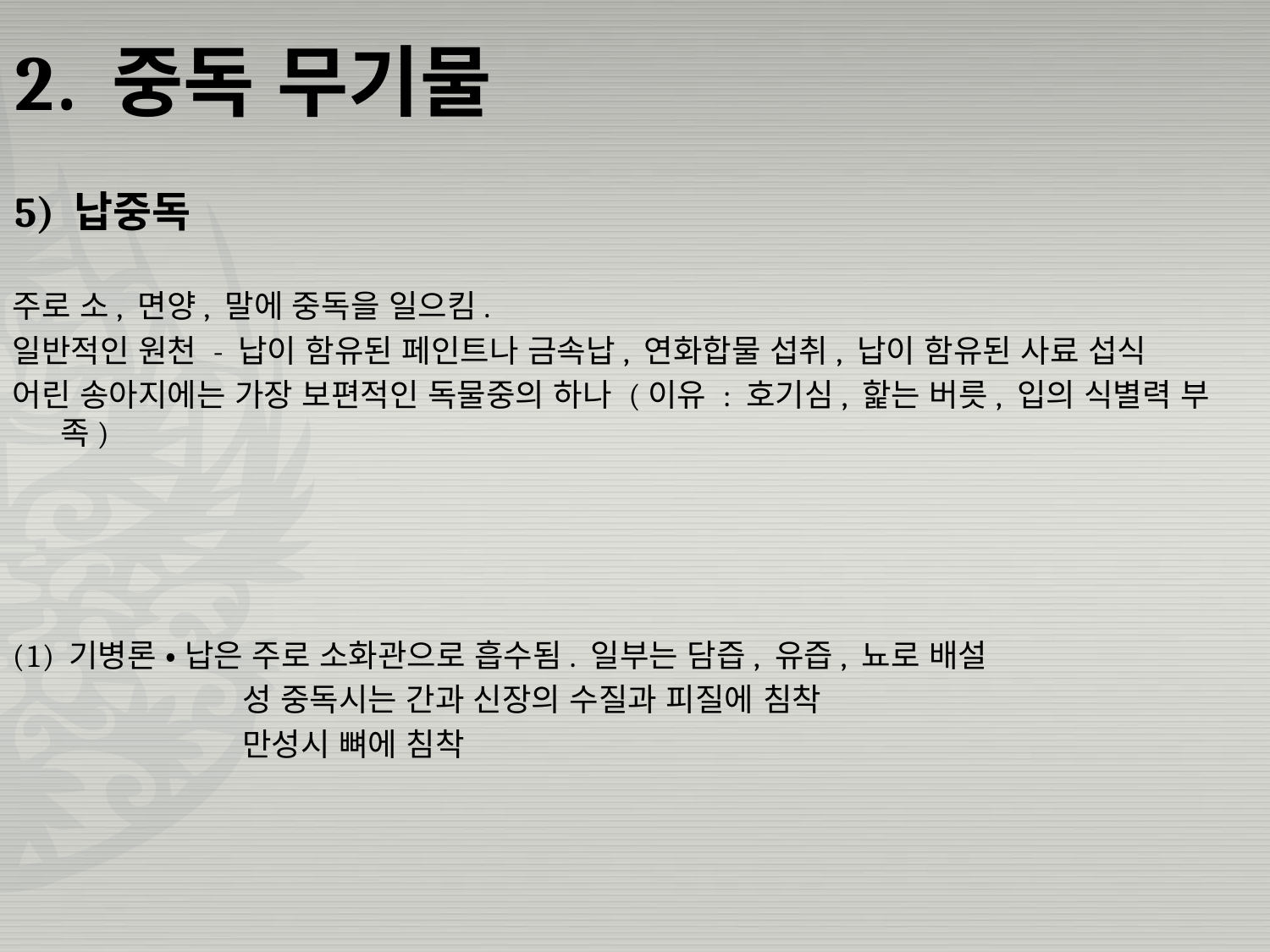

# 2. 중독 무기물
5) 납중독

주로 소, 면양, 말에 중독을 일으킴.
일반적인 원천 - 납이 함유된 페인트나 금속납, 연화합물 섭취, 납이 함유된 사료 섭식
어린 송아지에는 가장 보편적인 독물중의 하나 (이유 : 호기심, 핥는 버릇, 입의 식별력 부족)

(1) 기병론 ‧ 납은 주로 소화관으로 흡수됨. 일부는 담즙, 유즙, 뇨로 배설
                         성 중독시는 간과 신장의 수질과 피질에 침착
                         만성시 뼈에 침착